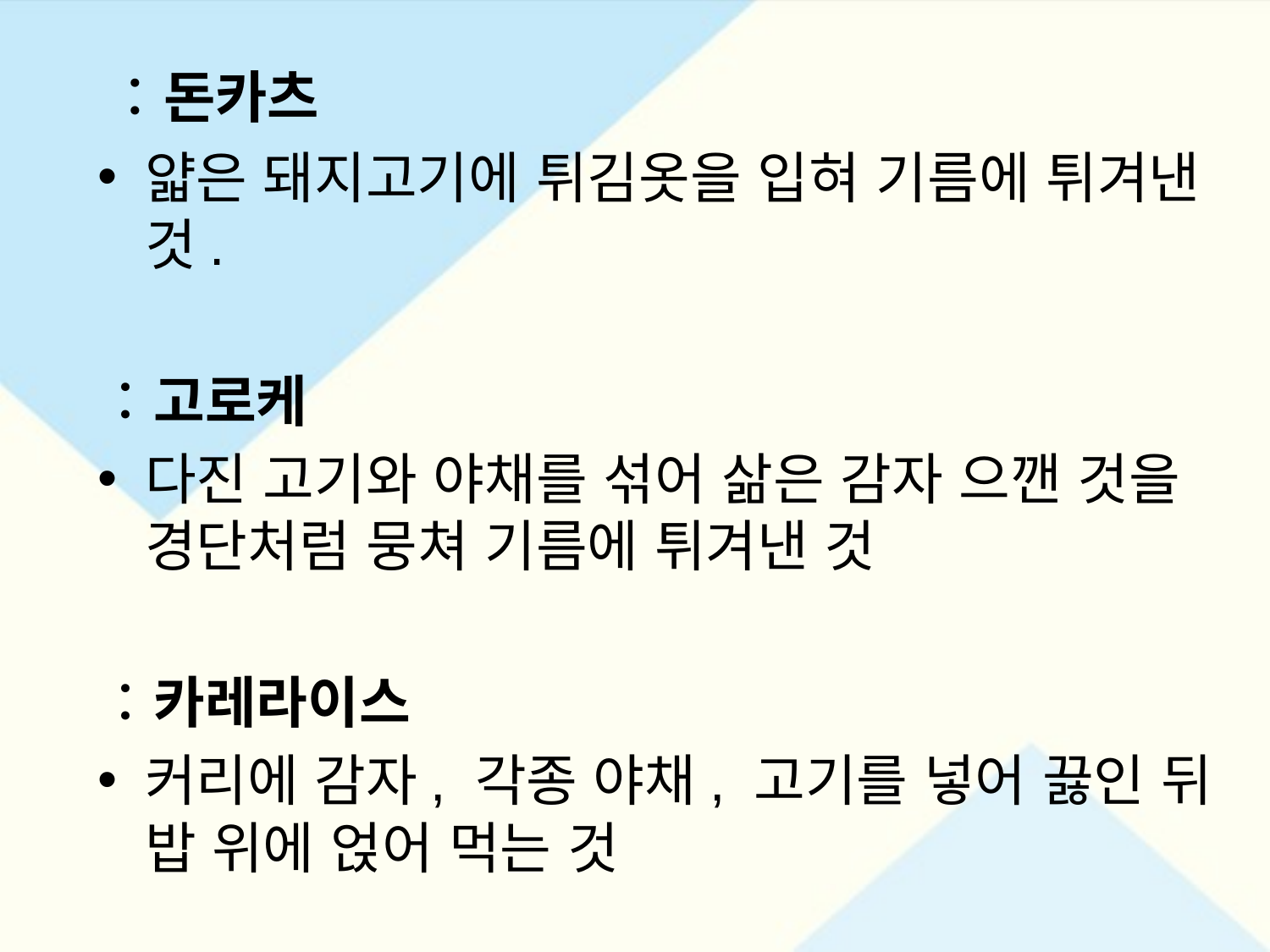

# ：돈카츠
얇은 돼지고기에 튀김옷을 입혀 기름에 튀겨낸 것.

：고로케
다진 고기와 야채를 섞어 삶은 감자 으깬 것을 경단처럼 뭉쳐 기름에 튀겨낸 것

：카레라이스
커리에 감자, 각종 야채, 고기를 넣어 끓인 뒤 밥 위에 얹어 먹는 것